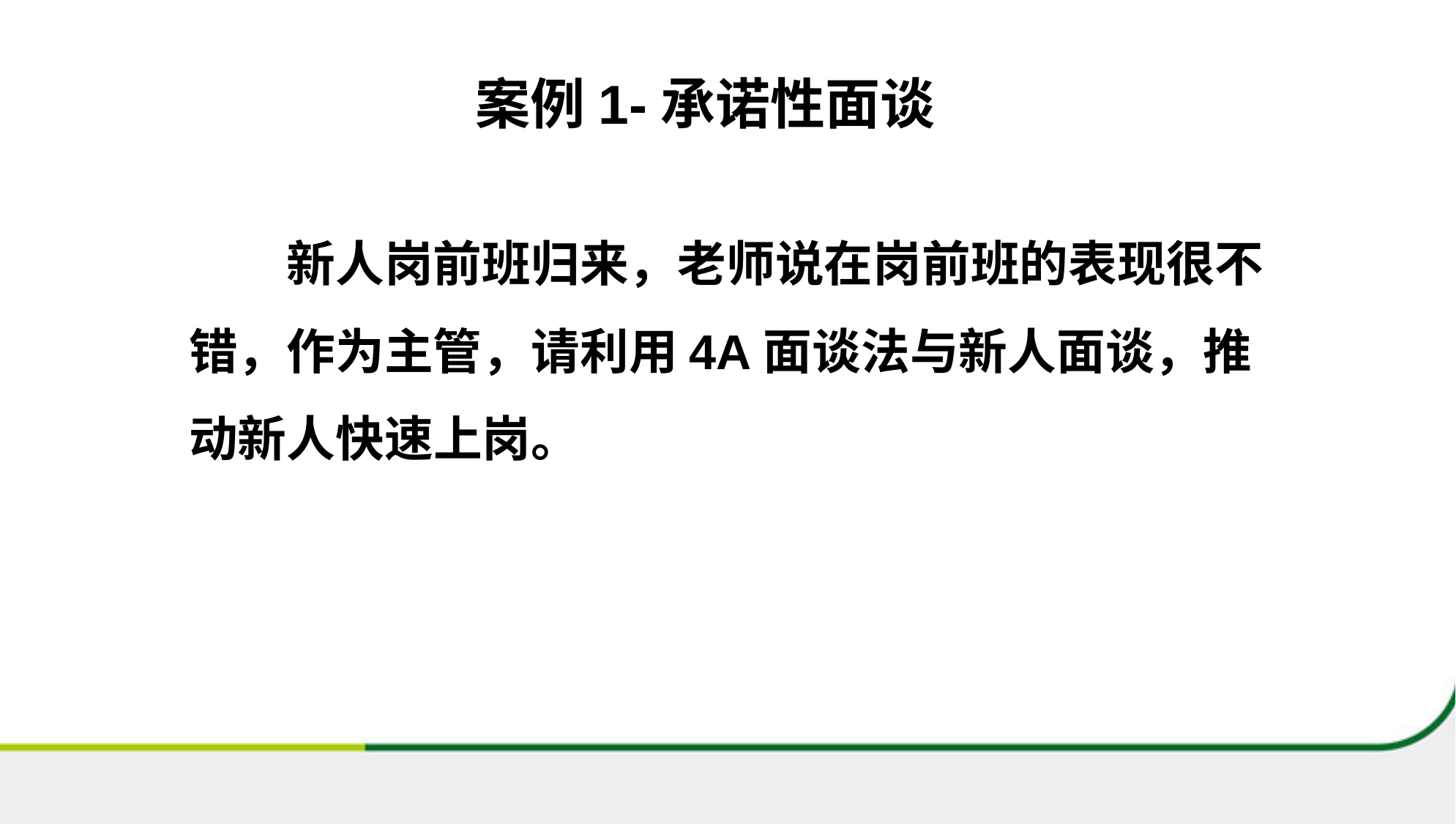

# 案例1-承诺性面谈
新人岗前班归来，老师说在岗前班的表现很不错，作为主管，请利用4A面谈法与新人面谈，推动新人快速上岗。